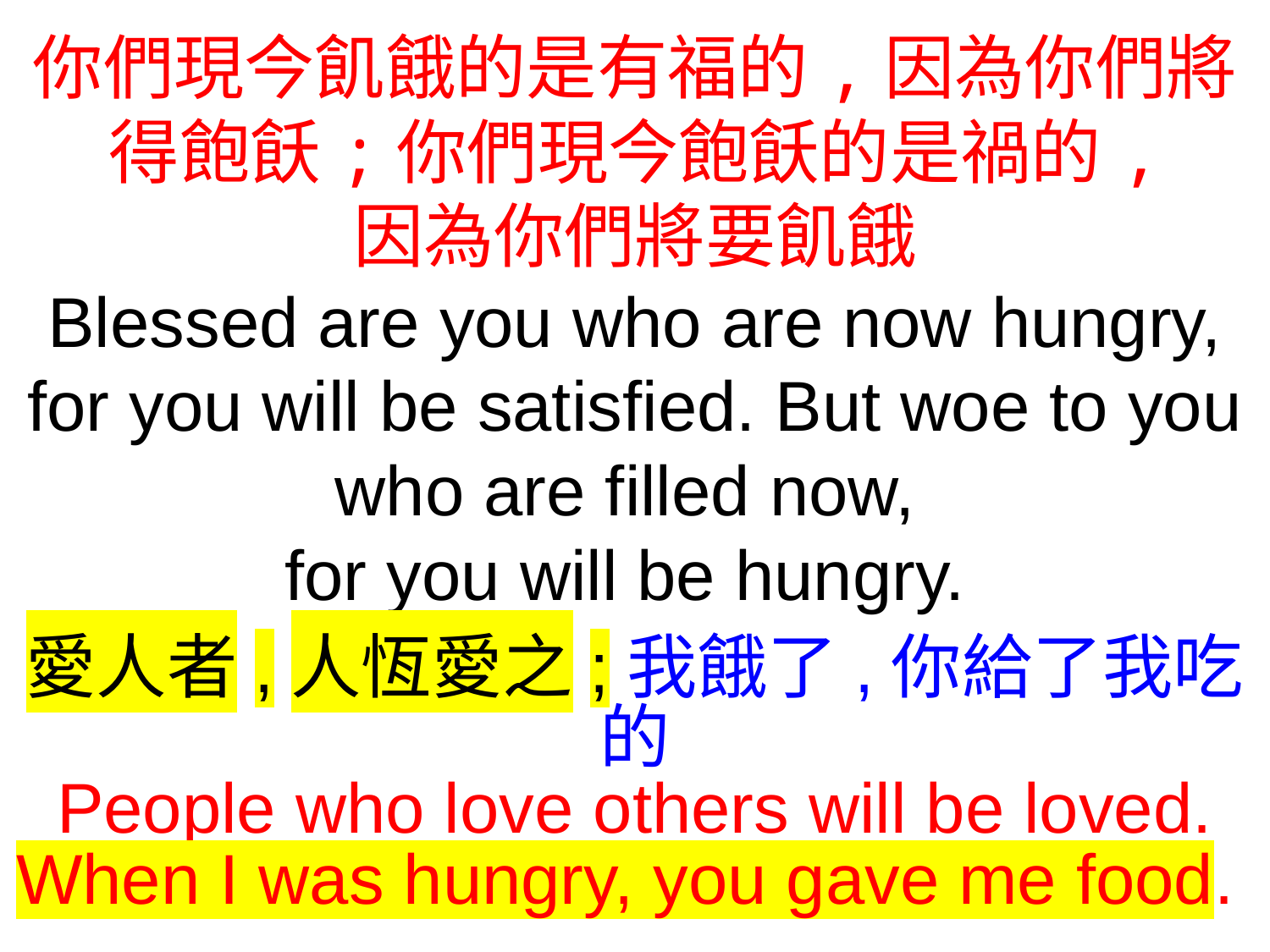

你們現今飢餓的是有福的,因為你們將得飽飫;你們現今飽飫的是禍的,
因為你們將要飢餓
Blessed are you who are now hungry, for you will be satisfied. But woe to you who are filled now,
for you will be hungry.
愛人者,人恆愛之;我餓了,你給了我吃的
People who love others will be loved. When I was hungry, you gave me food.
                                             (Mt 25:35)